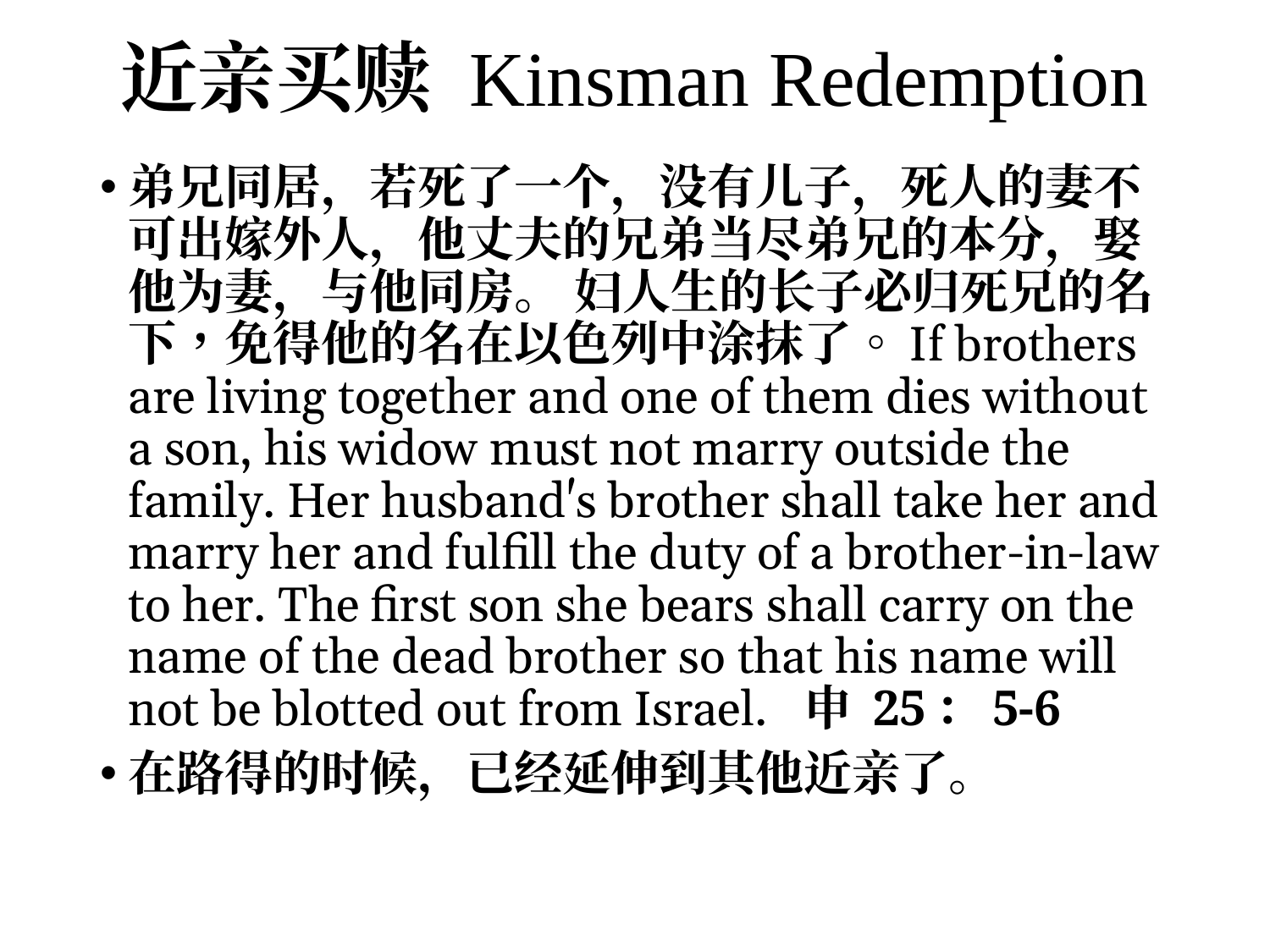

# 近亲买赎 Kinsman Redemption
弟兄同居，若死了一个，没有儿子，死人的妻不可出嫁外人，他丈夫的兄弟当尽弟兄的本分，娶他为妻，与他同房。 妇人生的长子必归死兄的名下，免得他的名在以色列中涂抹了。If brothers are living together and one of them dies without a son, his widow must not marry outside the family. Her husband's brother shall take her and marry her and fulfill the duty of a brother-in-law to her. The first son she bears shall carry on the name of the dead brother so that his name will not be blotted out from Israel. 		申 25：5-6
在路得的时候，已经延伸到其他近亲了。